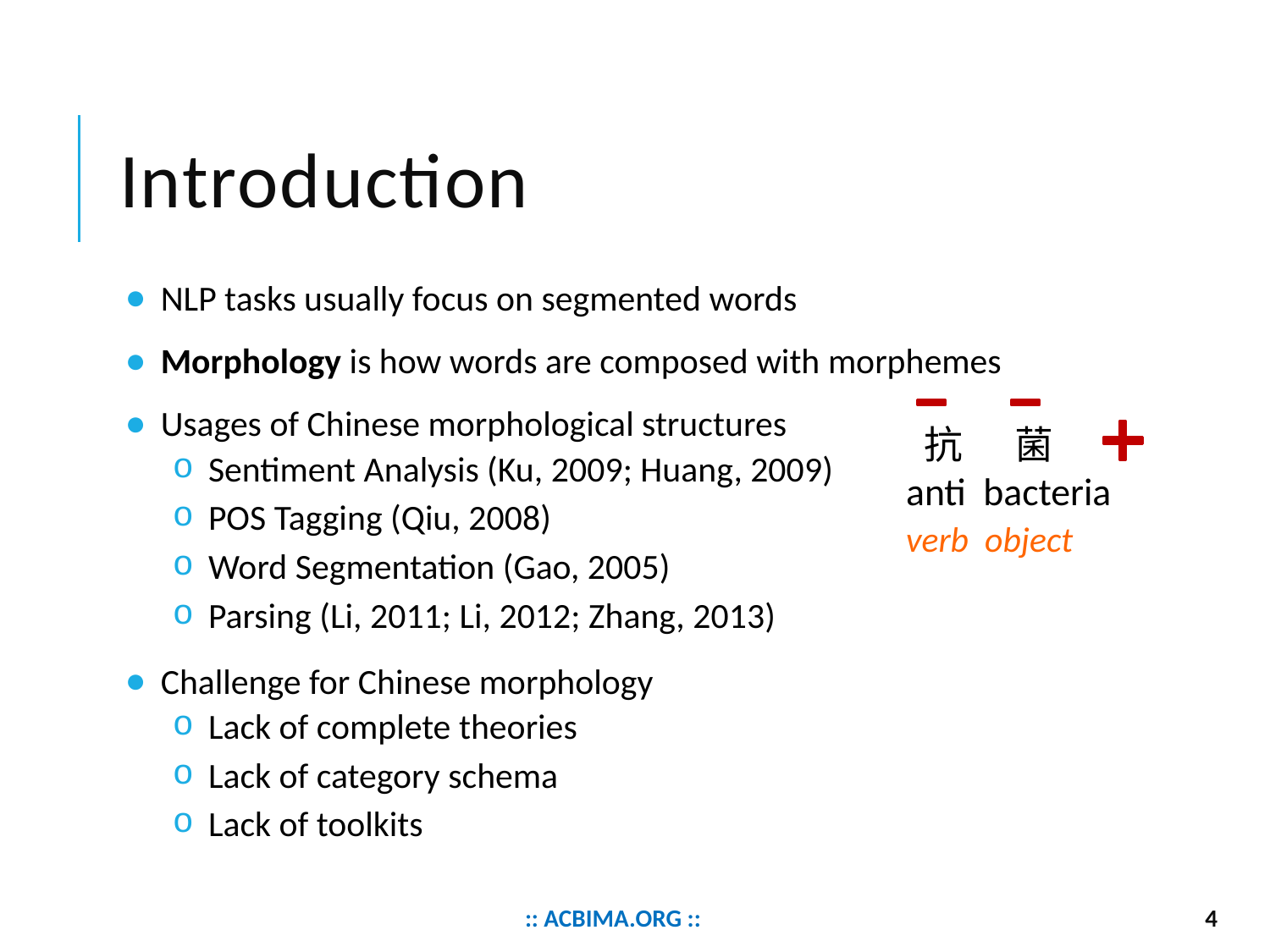

# Introduction
NLP tasks usually focus on segmented words
Morphology is how words are composed with morphemes
Usages of Chinese morphological structures
Sentiment Analysis (Ku, 2009; Huang, 2009)
POS Tagging (Qiu, 2008)
Word Segmentation (Gao, 2005)
Parsing (Li, 2011; Li, 2012; Zhang, 2013)
Challenge for Chinese morphology
Lack of complete theories
Lack of category schema
Lack of toolkits

 抗      菌
anti  bacteria
verb  object
:: acbima.org ::
4